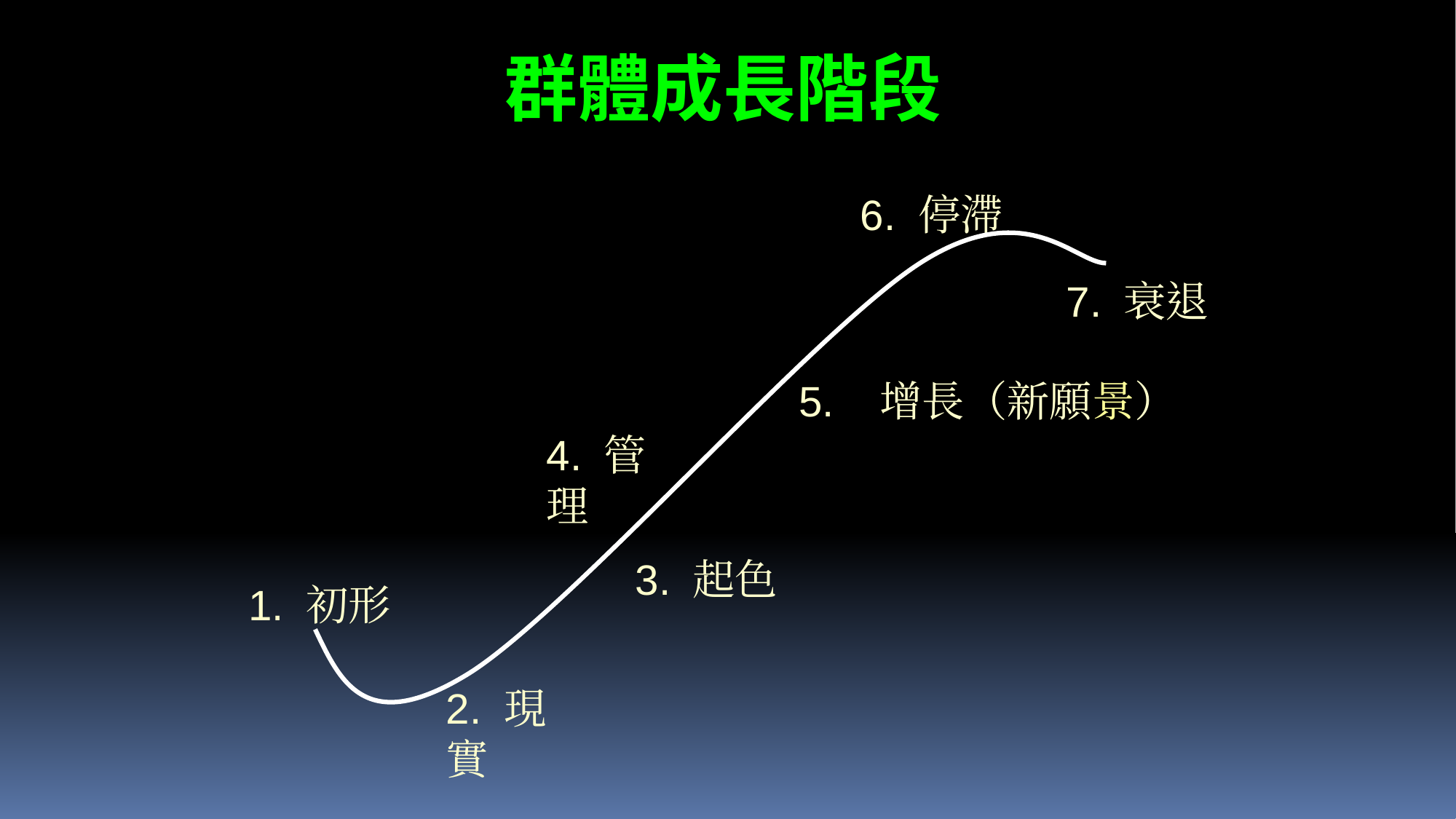

群體成長階段
6. 停滯

7. 衰退
5.   增長（新願景）
4. 管理
3. 起色
1. 初形
2. 現實